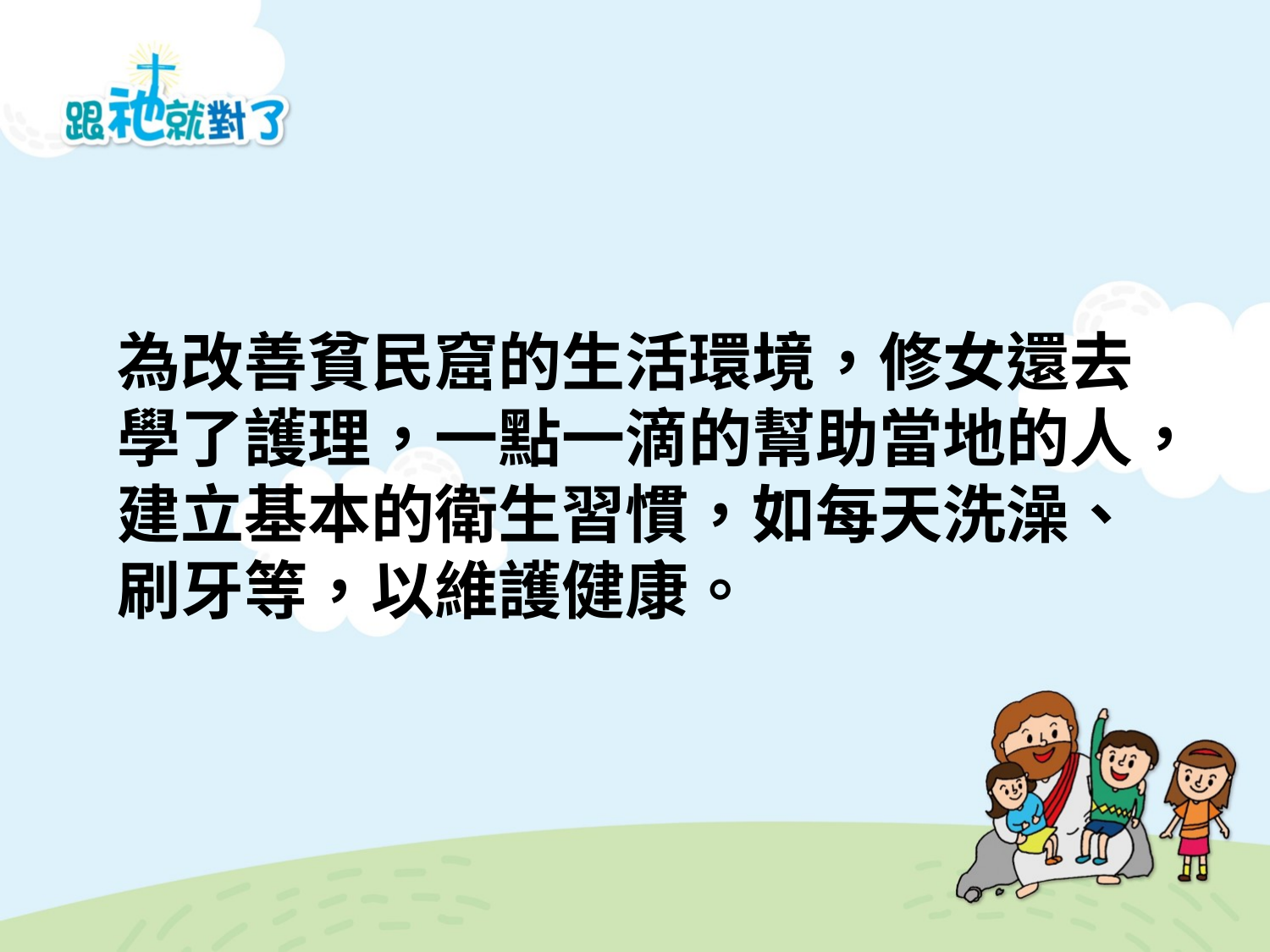

為改善貧民窟的生活環境，修女還去學了護理，一點一滴的幫助當地的人，建立基本的衛生習慣，如每天洗澡、刷牙等，以維護健康。